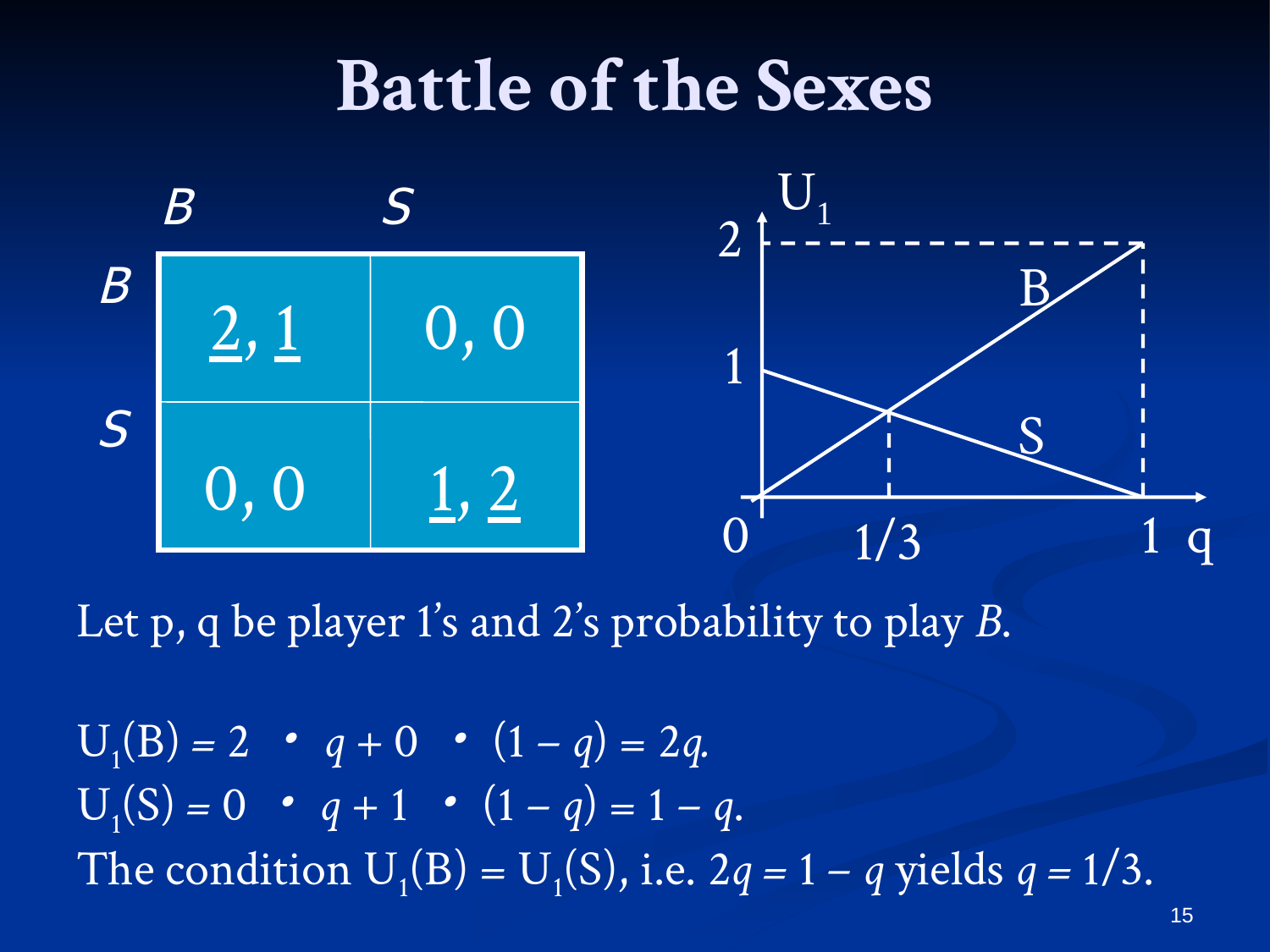

# Battle of the Sexes

Let p, q be player 1’s and 2’s probability to play B.

U1(B) = 2・q + 0・(1 − q) = 2q.
U1(S) = 0・q + 1・(1 − q) = 1 − q.
The condition U1(B) = U1(S), i.e. 2q = 1 − q yields q = 1/3.
U1
B	      S
2

B

B

S

2, 1
0, 0
1

S

0, 0
1, 2
0
1  q

1/3
15